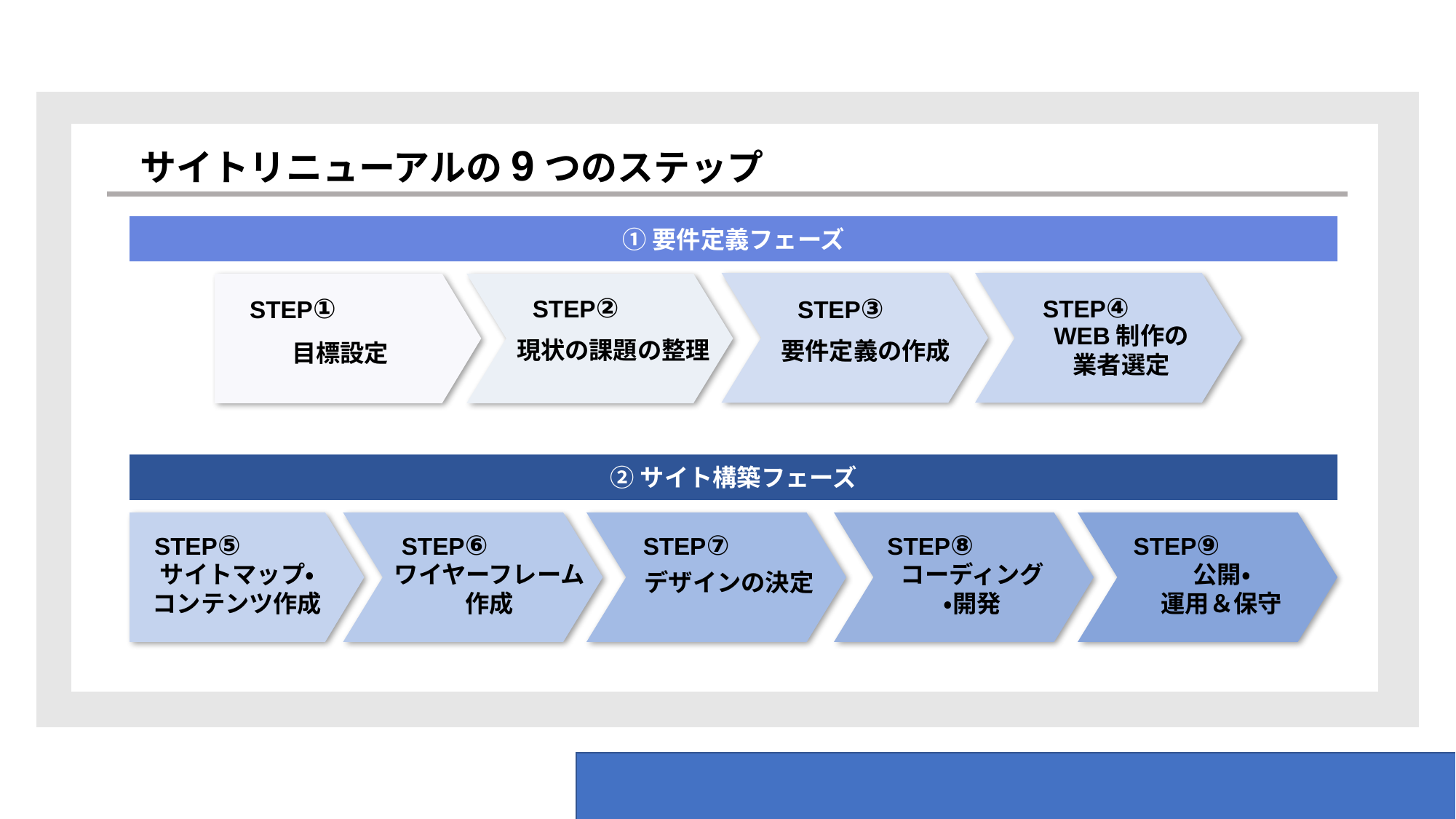

サイトリニューアルの9つのステップ
①要件定義フェーズ

STEP②
STEP④
STEP①
STEP③
WEB制作の
業者選定
  現状の課題の整理
要件定義の作成
目標設定
②サイト構築フェーズ

STEP⑤
STEP⑥
STEP⑦
STEP⑧
STEP⑨
サイトマップ・
コンテンツ作成
ワイヤーフレーム
作成
コーディング
・開発
公開・
運用＆保守
デザインの決定
井幡さんから図が少し見ずらい（文字が小さい/文字が多い/文字にメリハリがない）とのご指摘受けました。。
フェーズの説明は消して、図全体を大きくして頂ければと思います！